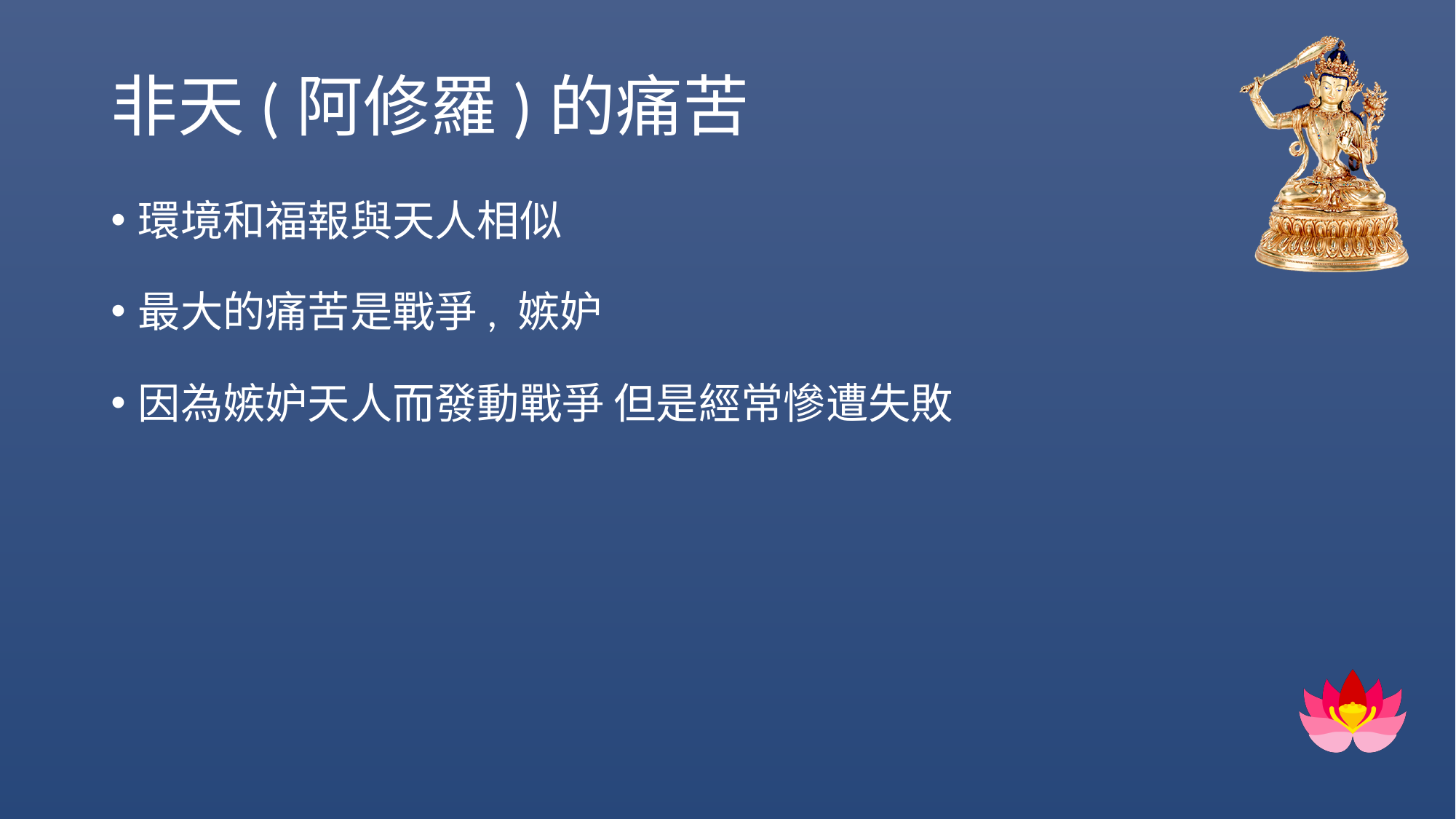

# 非天(阿修羅)的痛苦
環境和福報與天人相似
最大的痛苦是戰爭, 嫉妒
因為嫉妒天人而發動戰爭 但是經常慘遭失敗